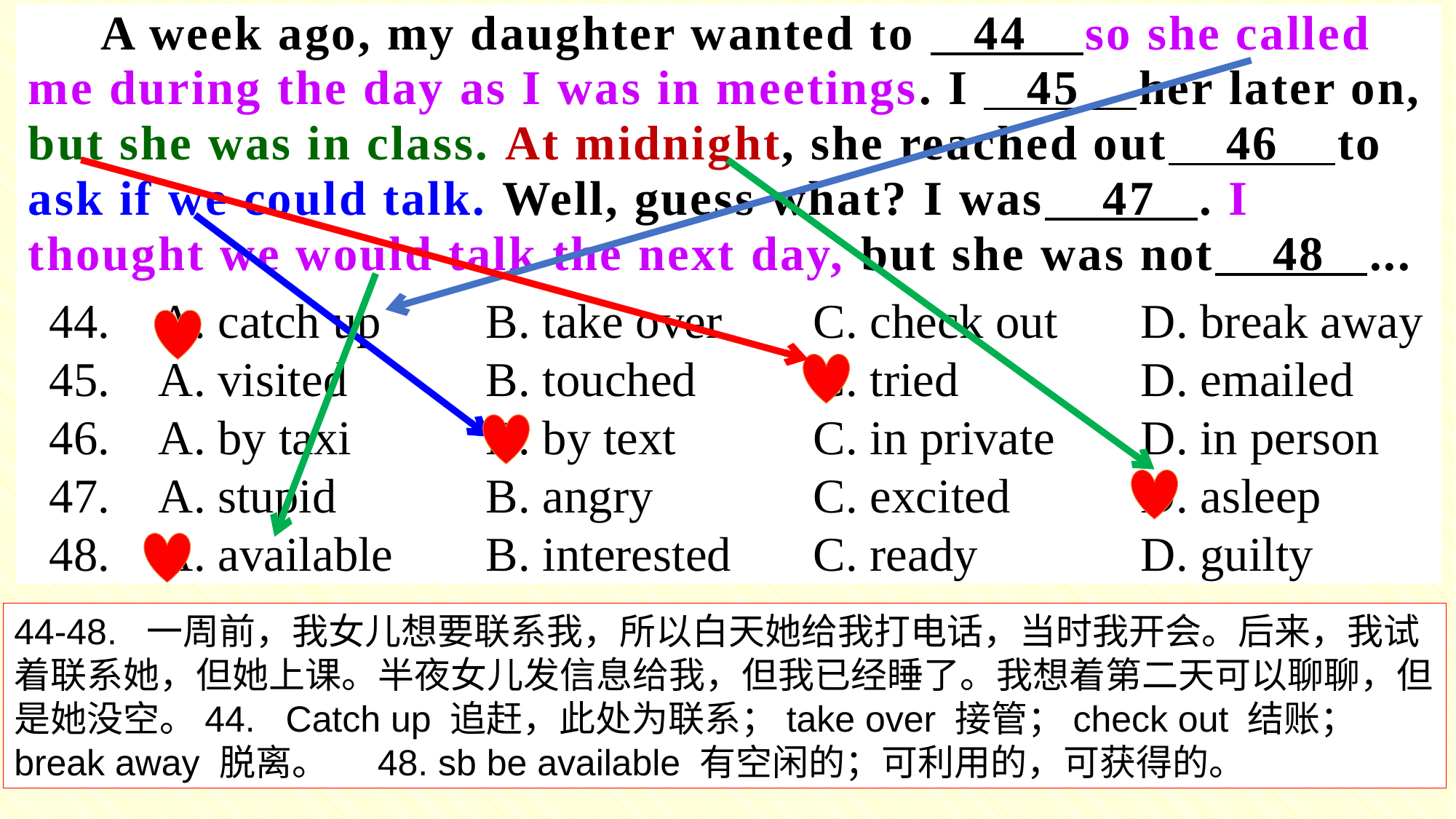

A week ago, my daughter wanted to    44    so she called me during the day as I was in meetings. I    45    her later on, but she was in class. At midnight, she reached out    46    to ask if we could talk. Well, guess what? I was    47   . I thought we would talk the next day, but she was not    48   ...
44.	A. catch up	B. take over	C. check out	D. break away
45.	A. visited		B. touched		C. tried		D. emailed
46.	A. by taxi		B. by text		C. in private	D. in person
47.	A. stupid		B. angry		C. excited		D. asleep
48.	A. available	B. interested	C. ready		D. guilty

44-48.  一周前，我女儿想要联系我，所以白天她给我打电话，当时我开会。后来，我试着联系她，但她上课。半夜女儿发信息给我，但我已经睡了。我想着第二天可以聊聊，但是她没空。44.   Catch up 追赶，此处为联系；take over 接管；check out 结账；break away 脱离。    48. sb be available 有空闲的；可利用的，可获得的。